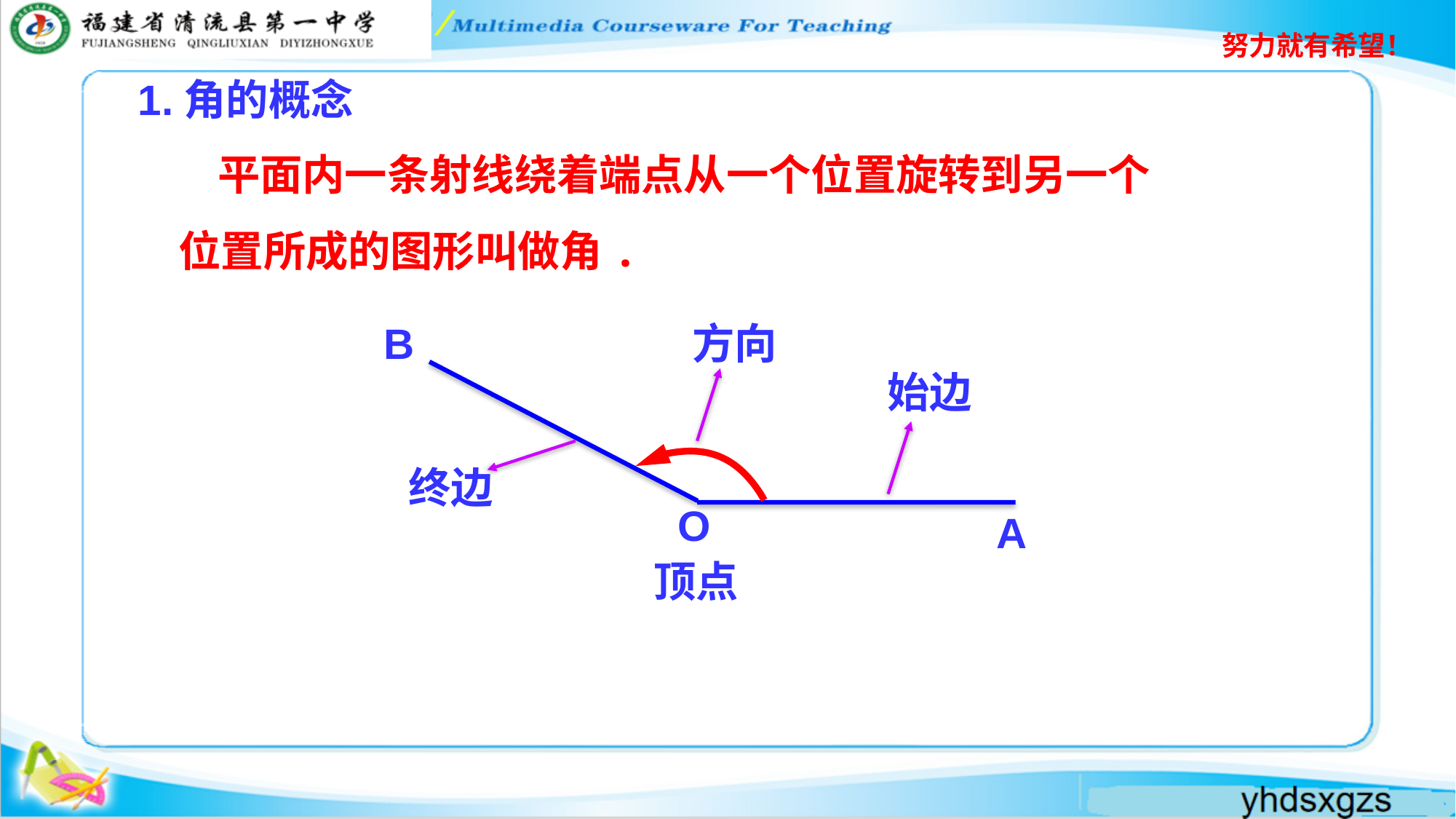

1.角的概念
   平面内一条射线绕着端点从一个位置旋转到另一个位置所成的图形叫做角.
方向
B
始边

终边
O
A

顶点